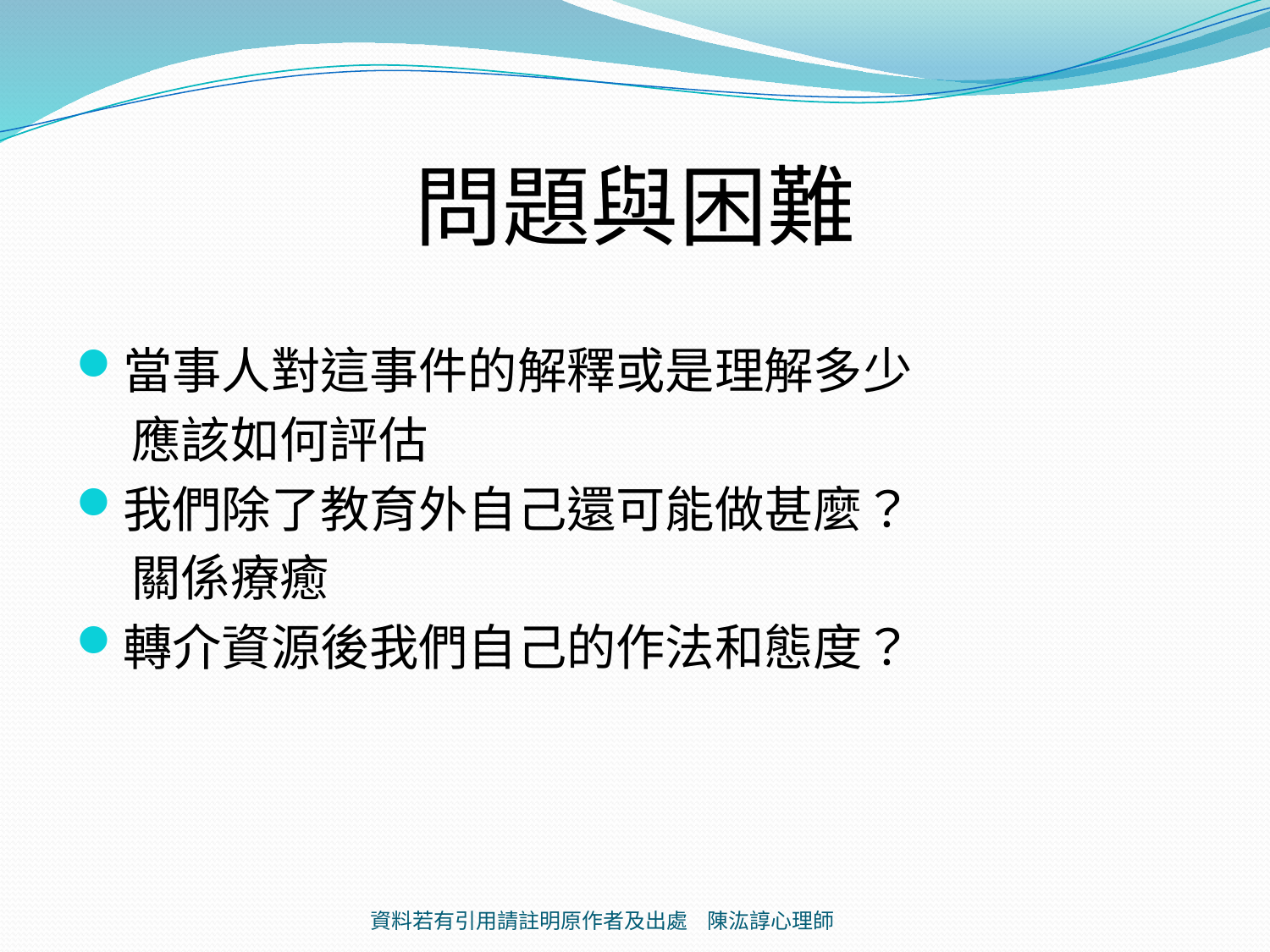

# 問題與困難

當事人對這事件的解釋或是理解多少
    應該如何評估
我們除了教育外自己還可能做甚麼？
    關係療癒
轉介資源後我們自己的作法和態度？
資料若有引用請註明原作者及出處   陳汯諄心理師